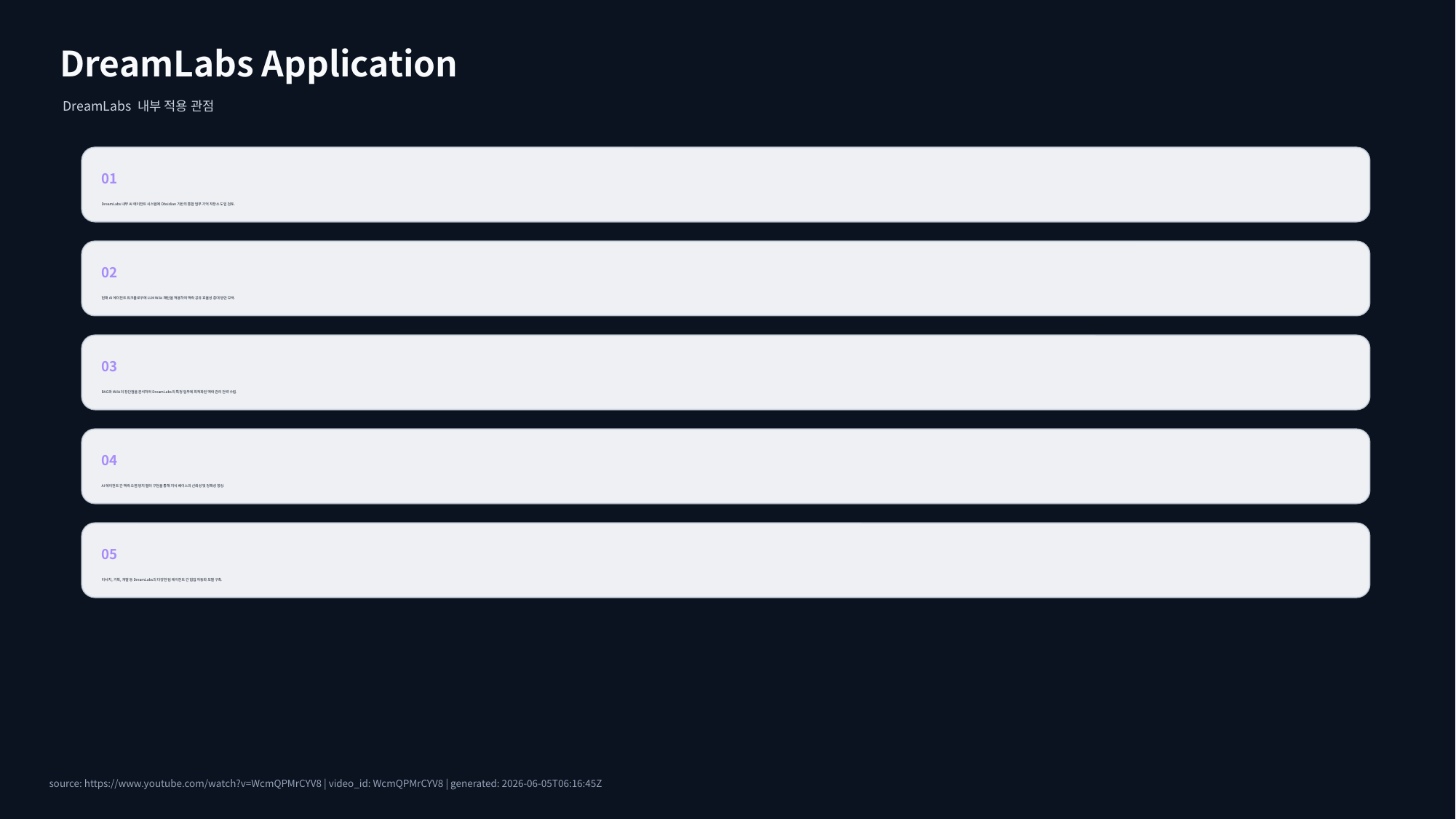

DreamLabs Application
DreamLabs 내부 적용 관점

01
DreamLabs 내부 AI 에이전트 시스템에 Obsidian 기반의 통합 업무 기억 저장소 도입 검토.

02
현재 AI 에이전트 워크플로우에 LLM Wiki 패턴을 적용하여 맥락 공유 효율성 증대 방안 모색.

03
RAG와 Wiki의 장단점을 분석하여 DreamLabs의 특정 업무에 최적화된 맥락 관리 전략 수립.

04
AI 에이전트 간 맥락 오염 방지 필터 구현을 통해 지식 베이스의 신뢰성 및 정확성 향상.

05
리서치, 기획, 개발 등 DreamLabs의 다양한 팀 에이전트 간 협업 자동화 모델 구축.
source: https://www.youtube.com/watch?v=WcmQPMrCYV8 | video_id: WcmQPMrCYV8 | generated: 2026-06-05T06:16:45Z